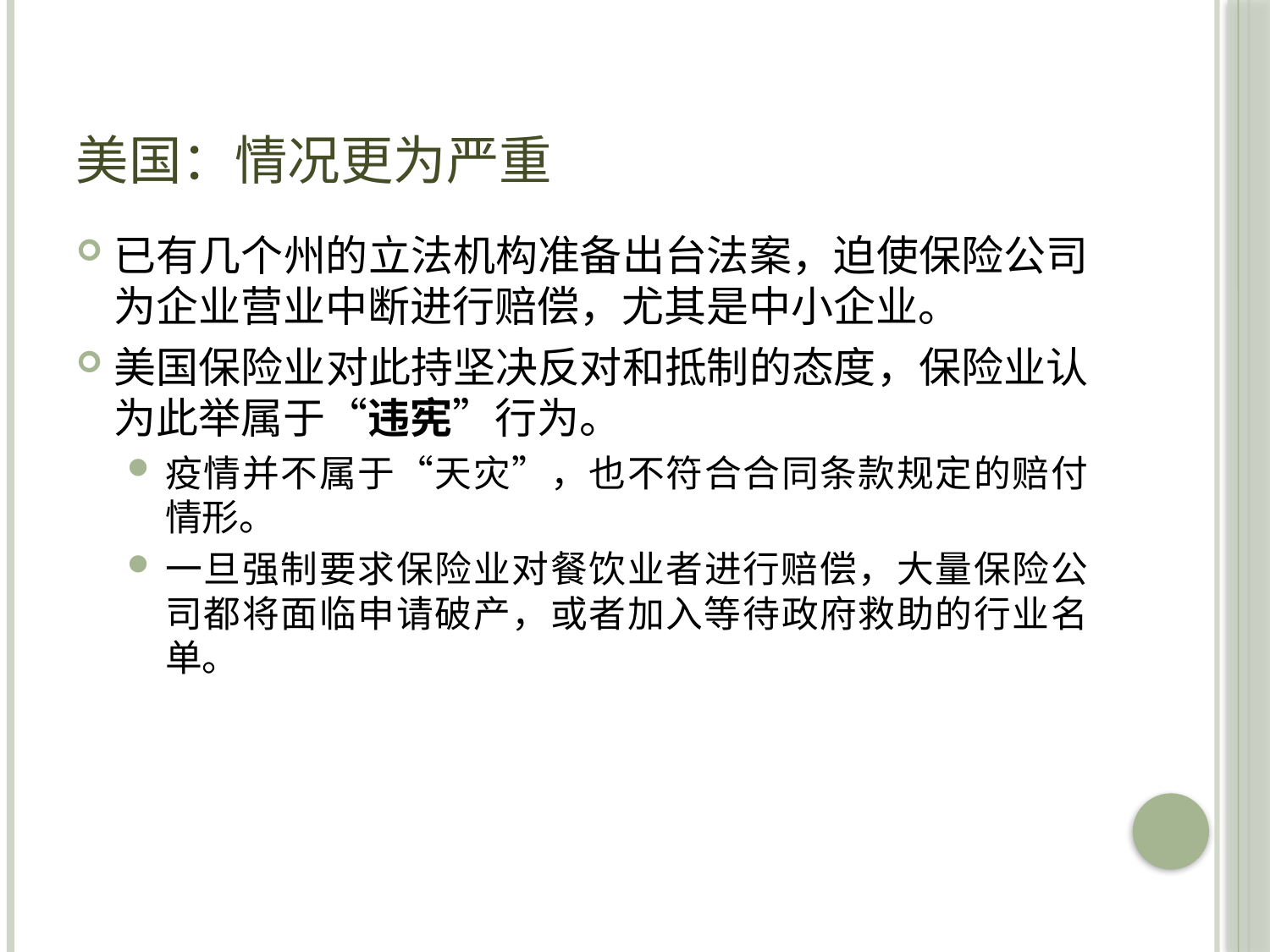

# 美国：情况更为严重
已有几个州的立法机构准备出台法案，迫使保险公司为企业营业中断进行赔偿，尤其是中小企业。
美国保险业对此持坚决反对和抵制的态度，保险业认为此举属于“违宪”行为。
疫情并不属于“天灾”，也不符合合同条款规定的赔付情形。
一旦强制要求保险业对餐饮业者进行赔偿，大量保险公司都将面临申请破产，或者加入等待政府救助的行业名单。